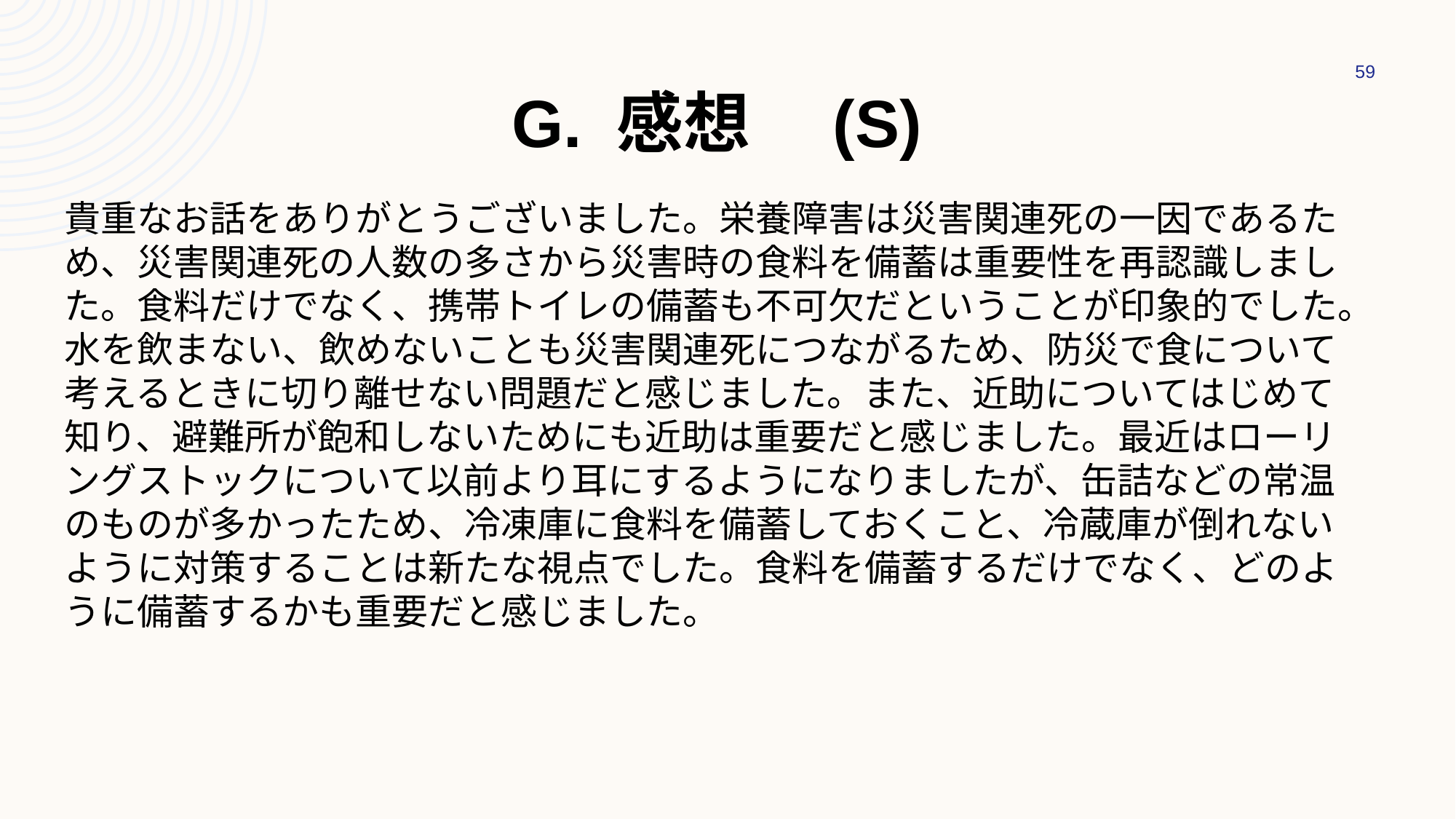

59
# g. 感想　(S)
貴重なお話をありがとうございました。栄養障害は災害関連死の一因であるため、災害関連死の人数の多さから災害時の食料を備蓄は重要性を再認識しました。食料だけでなく、携帯トイレの備蓄も不可欠だということが印象的でした。水を飲まない、飲めないことも災害関連死につながるため、防災で食について考えるときに切り離せない問題だと感じました。また、近助についてはじめて知り、避難所が飽和しないためにも近助は重要だと感じました。最近はローリングストックについて以前より耳にするようになりましたが、缶詰などの常温のものが多かったため、冷凍庫に食料を備蓄しておくこと、冷蔵庫が倒れないように対策することは新たな視点でした。食料を備蓄するだけでなく、どのように備蓄するかも重要だと感じました。